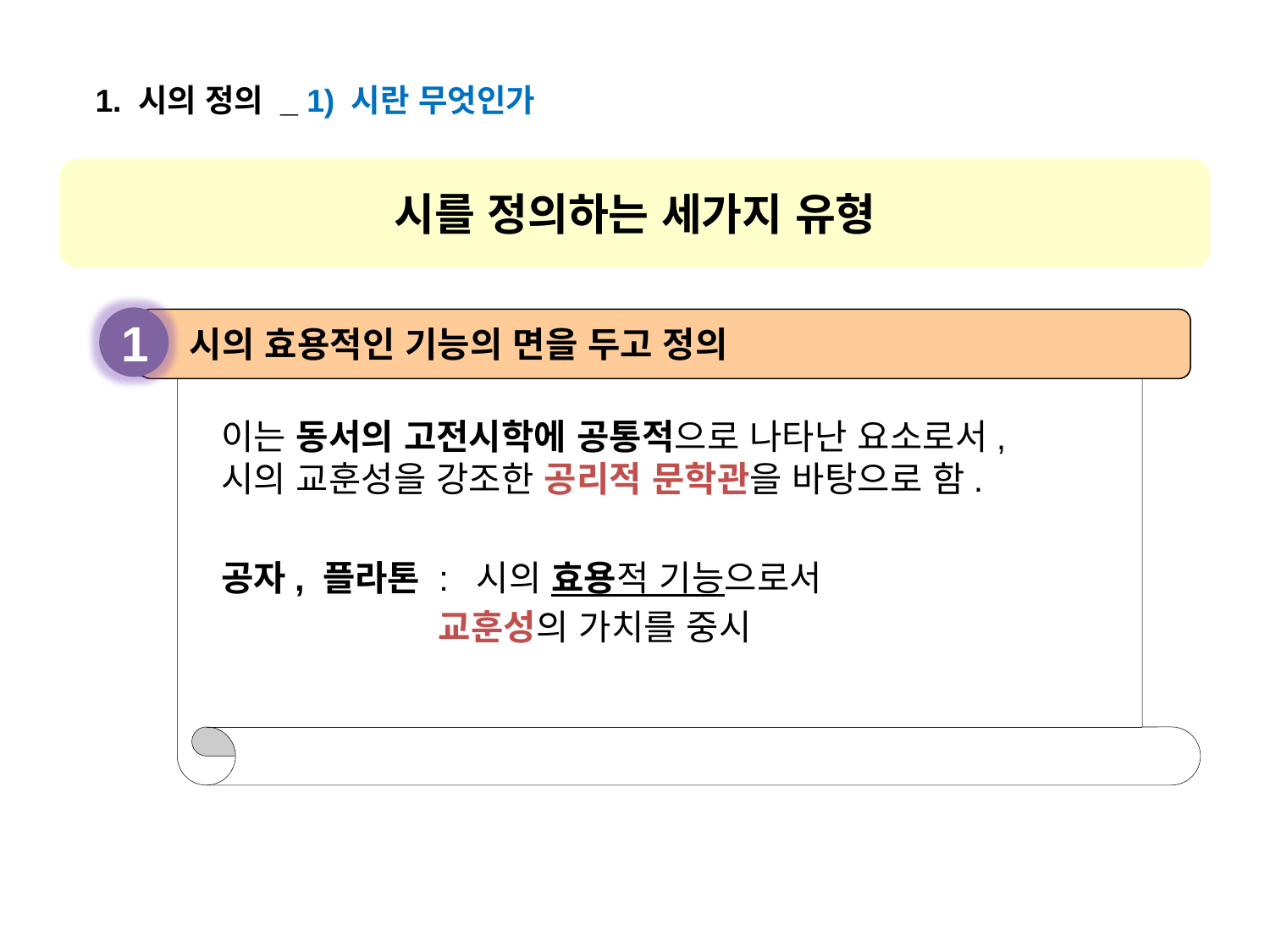

1. 시의 정의 _ 1) 시란 무엇인가
시를 정의하는 세가지 유형
1

시의 효용적인 기능의 면을 두고 정의

이는 동서의 고전시학에 공통적으로 나타난 요소로서, 시의 교훈성을 강조한 공리적 문학관을 바탕으로 함.

공자, 플라톤 :  시의 효용적 기능으로서
                     교훈성의 가치를 중시